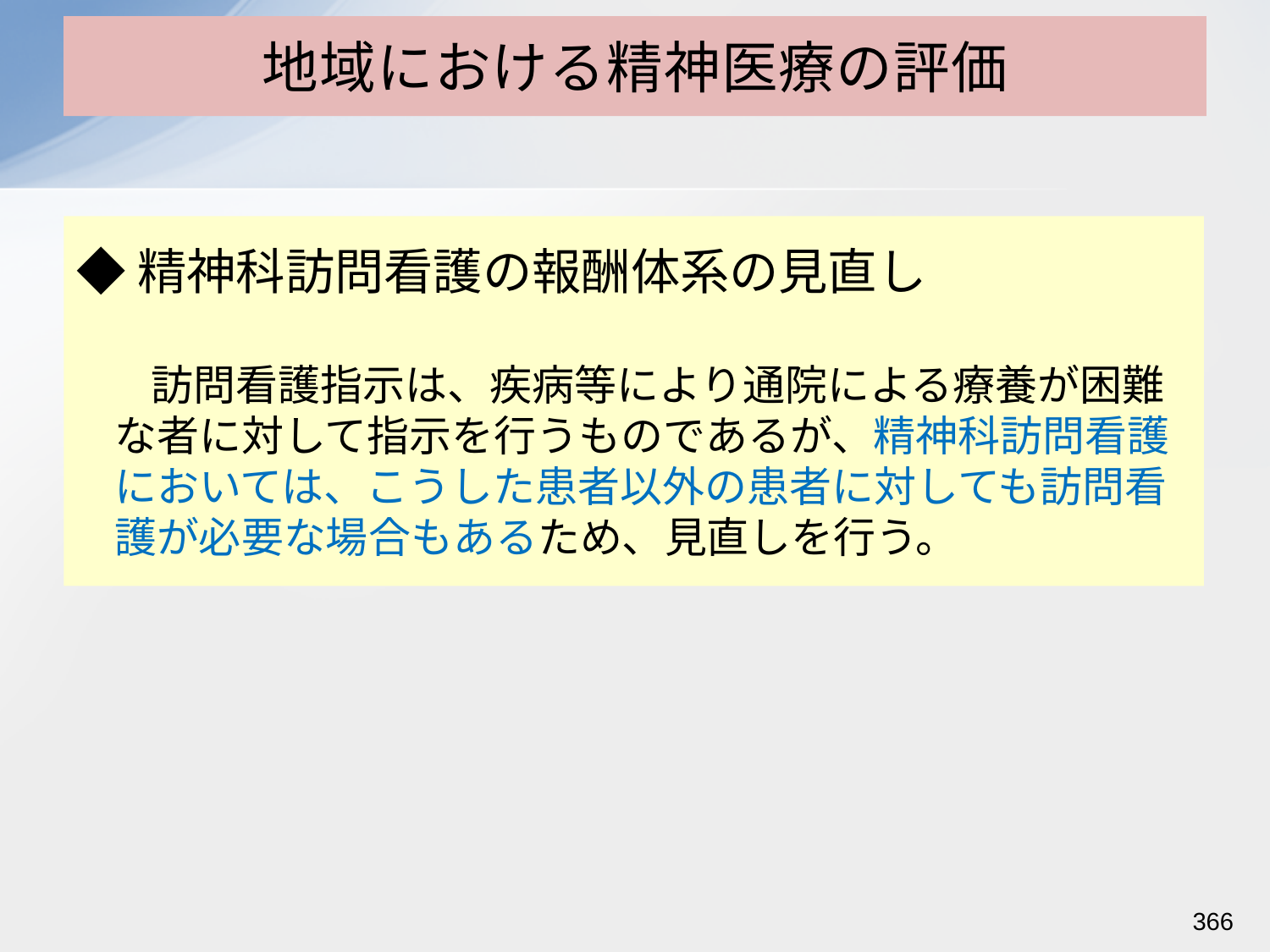

# 地域における精神医療の評価
◆精神科訪問看護の報酬体系の見直し

訪問看護指示は、疾病等により通院による療養が困難な者に対して指示を行うものであるが、精神科訪問看護においては、こうした患者以外の患者に対しても訪問看護が必要な場合もあるため、見直しを行う。
366